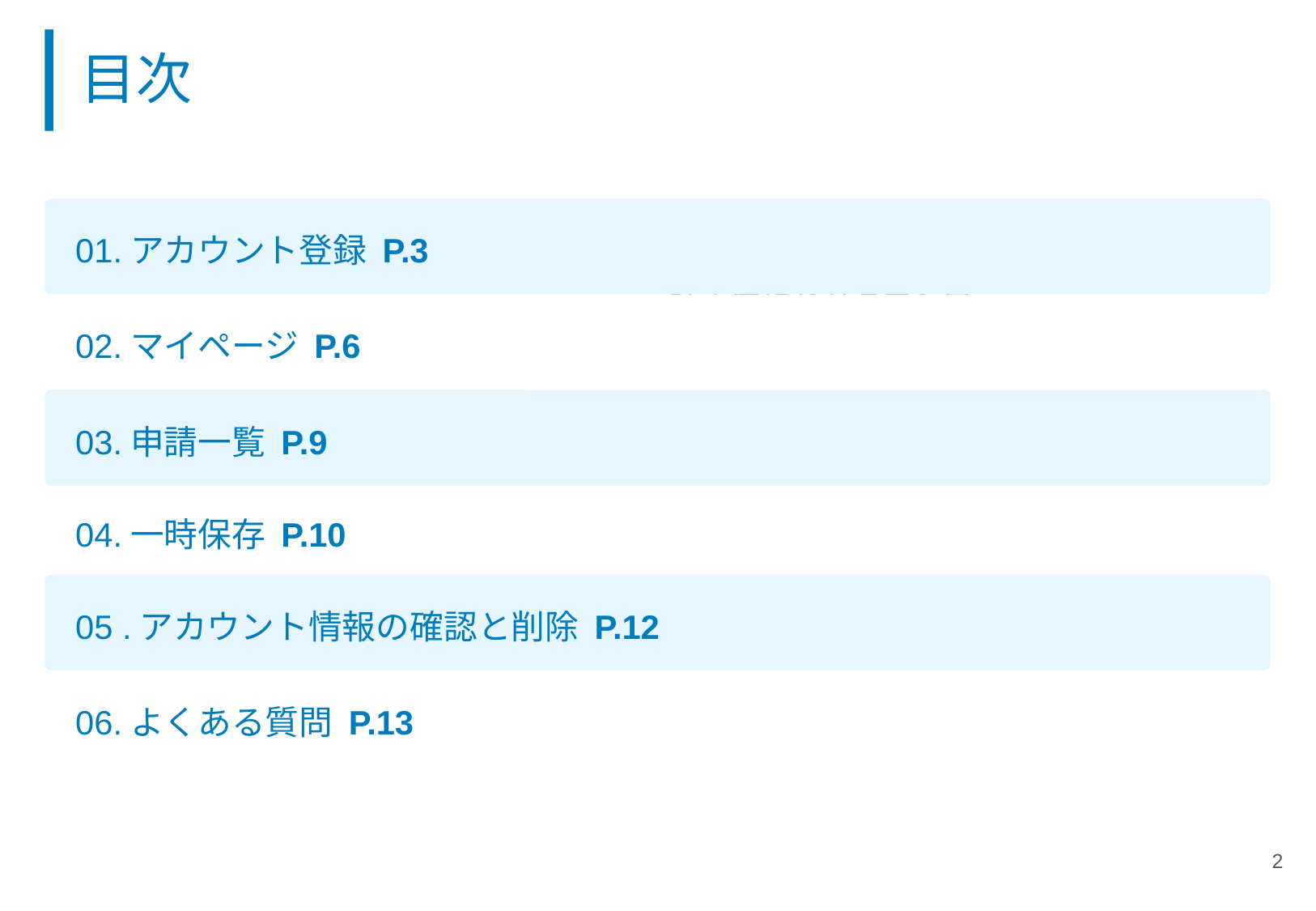

# 目次
01.アカウント登録 P.3
02.マイページ P.6
03.申請一覧 P.9
04.一時保存 P.10
05 .アカウント情報の確認と削除 P.12
06.よくある質問 P.13
補正依頼とかダウンロードで１とぴっくつくったほうがいいかも
2